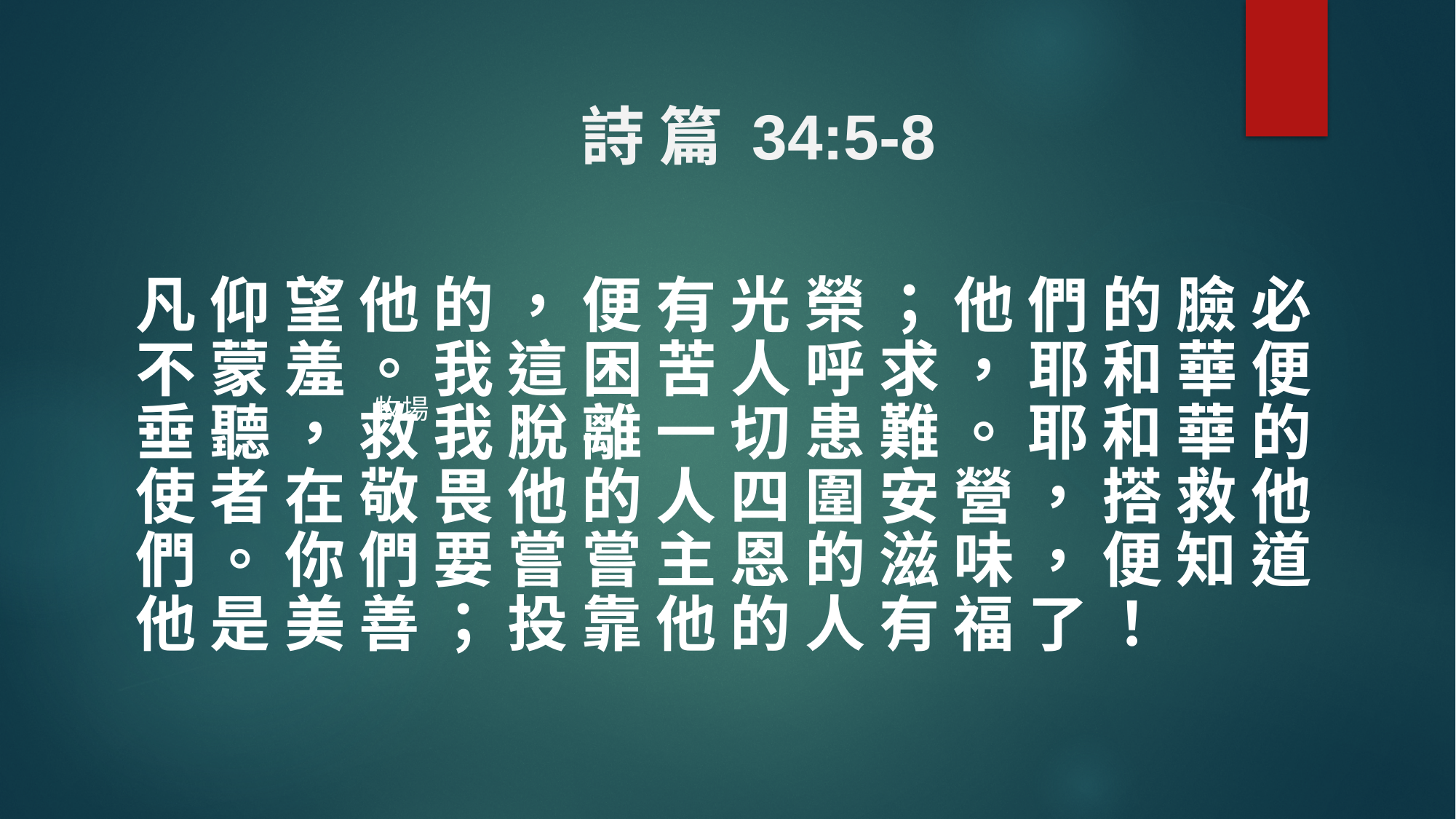

# 詩 篇 34:5-8
凡 仰 望 他 的 ， 便 有 光 榮 ； 他 們 的 臉 必 不 蒙 羞 。 我 這 困 苦 人 呼 求 ， 耶 和 華 便 垂 聽 ， 救 我 脫 離 一 切 患 難 。 耶 和 華 的 使 者 在 敬 畏 他 的 人 四 圍 安 營 ， 搭 救 他 們 。 你 們 要 嘗 嘗 主 恩 的 滋 味 ， 便 知 道 他 是 美 善 ； 投 靠 他 的 人 有 福 了 ！
牧場